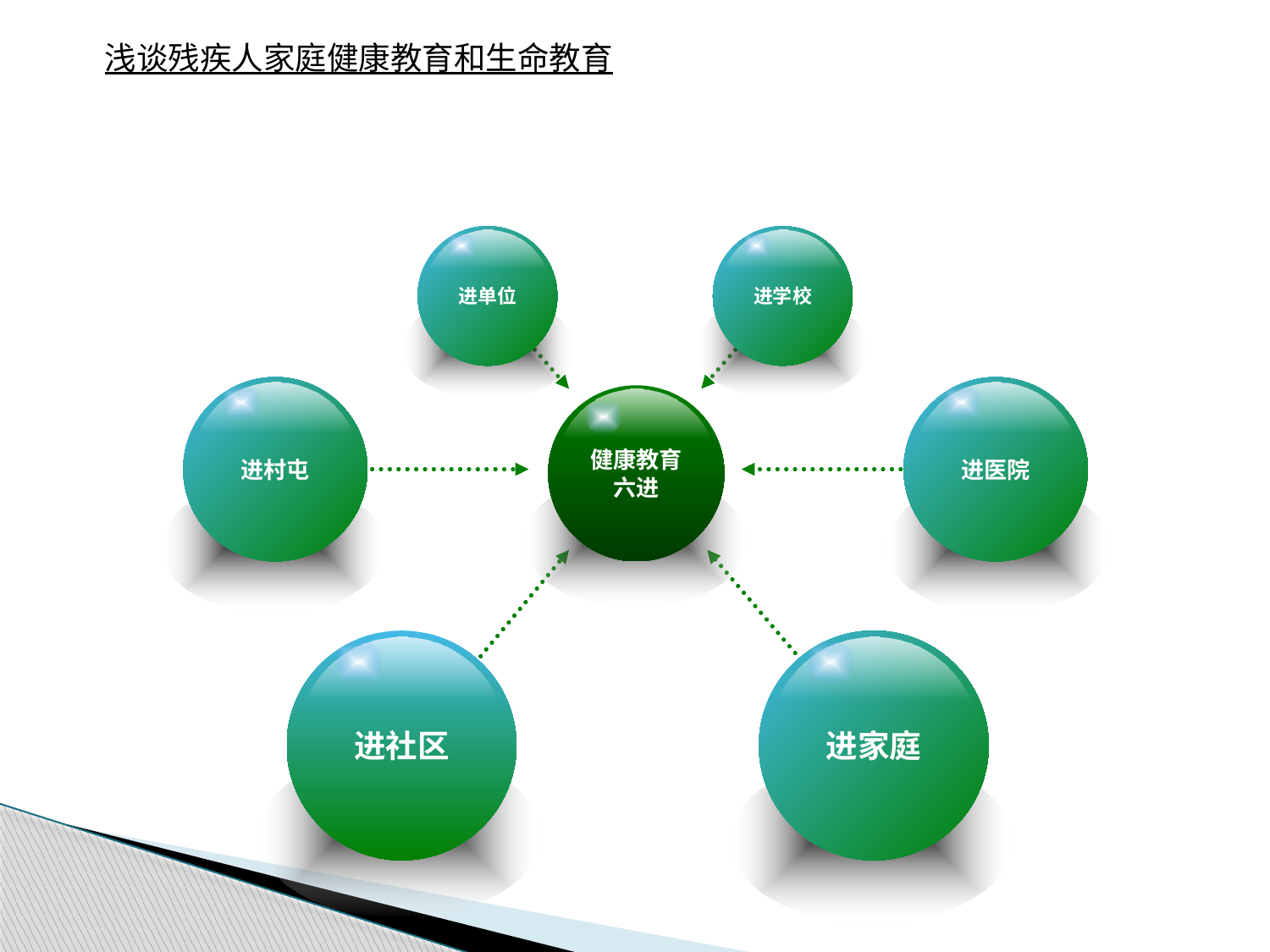

浅谈残疾人家庭健康教育和生命教育
进单位

进学校

进村屯

进医院

健康教育
六进

添加
标题

进社区

进家庭